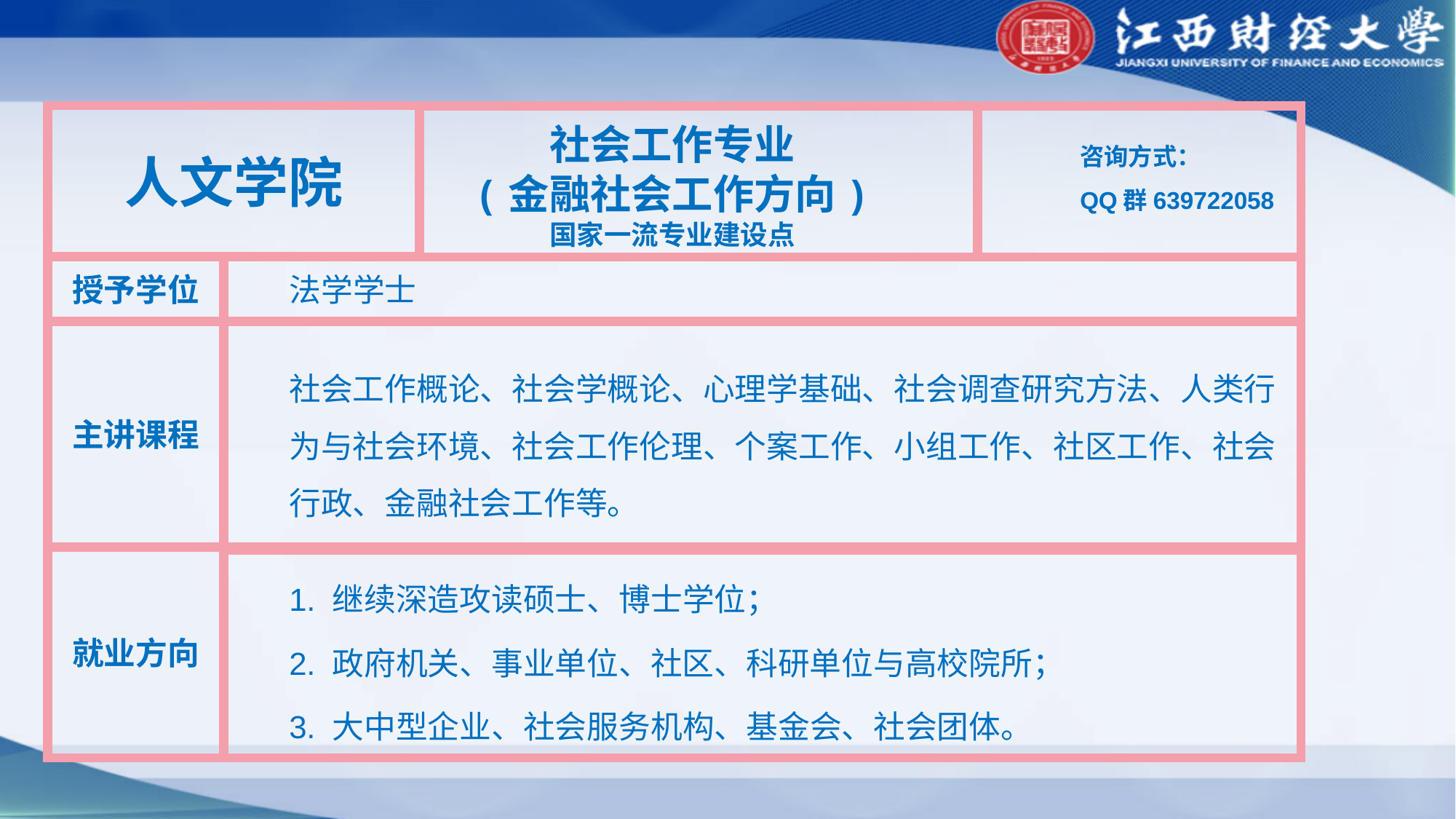

人文学院

社会工作专业
(金融社会工作方向)
国家一流专业建设点
咨询方式：
QQ群639722058
授予学位
法学学士
主讲课程
社会工作概论、社会学概论、心理学基础、社会调查研究方法、人类行为与社会环境、社会工作伦理、个案工作、小组工作、社区工作、社会行政、金融社会工作等。
就业方向
1. 继续深造攻读硕士、博士学位；
2. 政府机关、事业单位、社区、科研单位与高校院所；
3. 大中型企业、社会服务机构、基金会、社会团体。